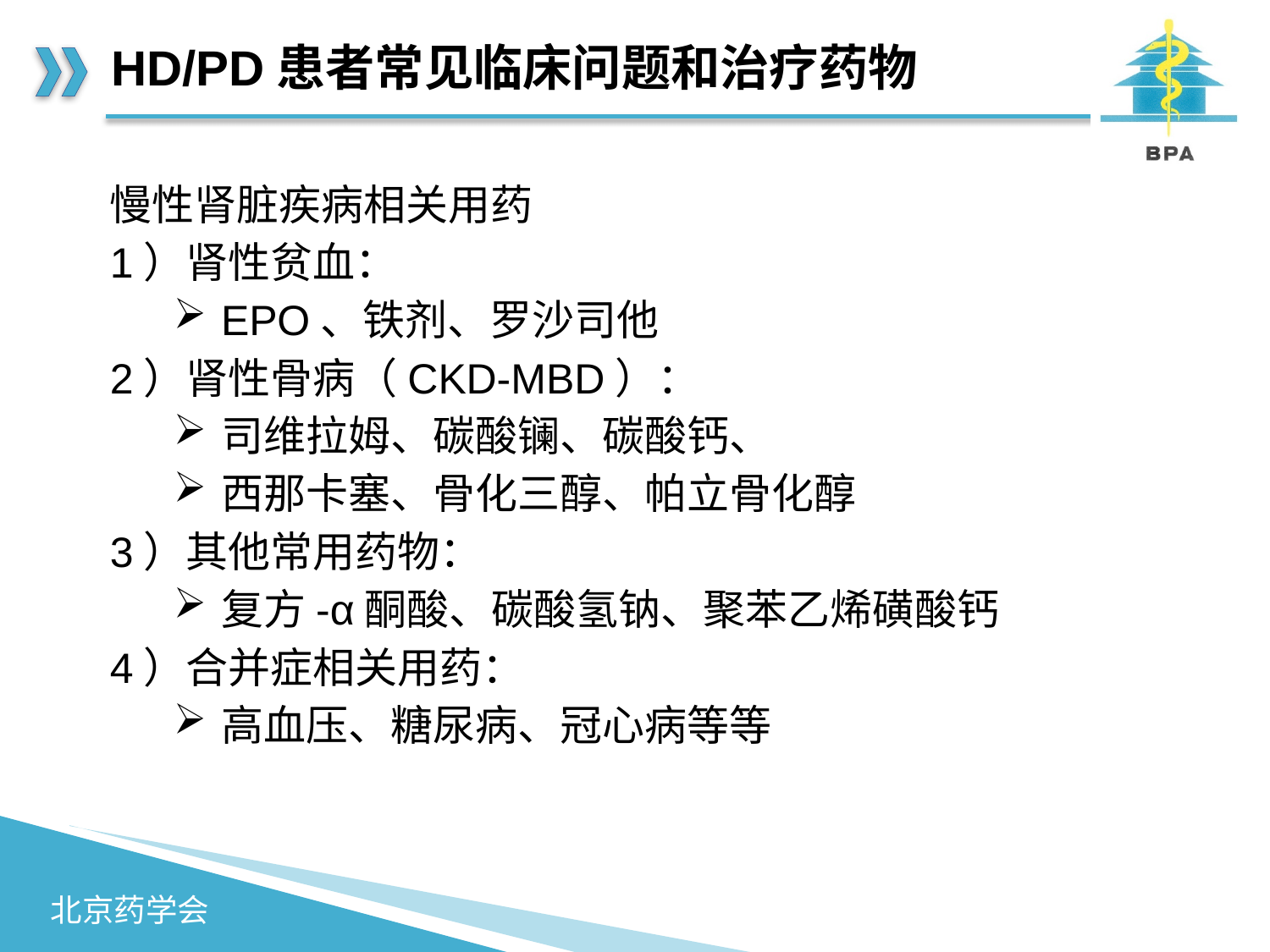

# HD/PD患者常见临床问题和治疗药物
慢性肾脏疾病相关用药
1）肾性贫血：
EPO、铁剂、罗沙司他
2）肾性骨病（CKD-MBD）：
司维拉姆、碳酸镧、碳酸钙、
西那卡塞、骨化三醇、帕立骨化醇
3）其他常用药物：
复方-α酮酸、碳酸氢钠、聚苯乙烯磺酸钙
4）合并症相关用药：
高血压、糖尿病、冠心病等等